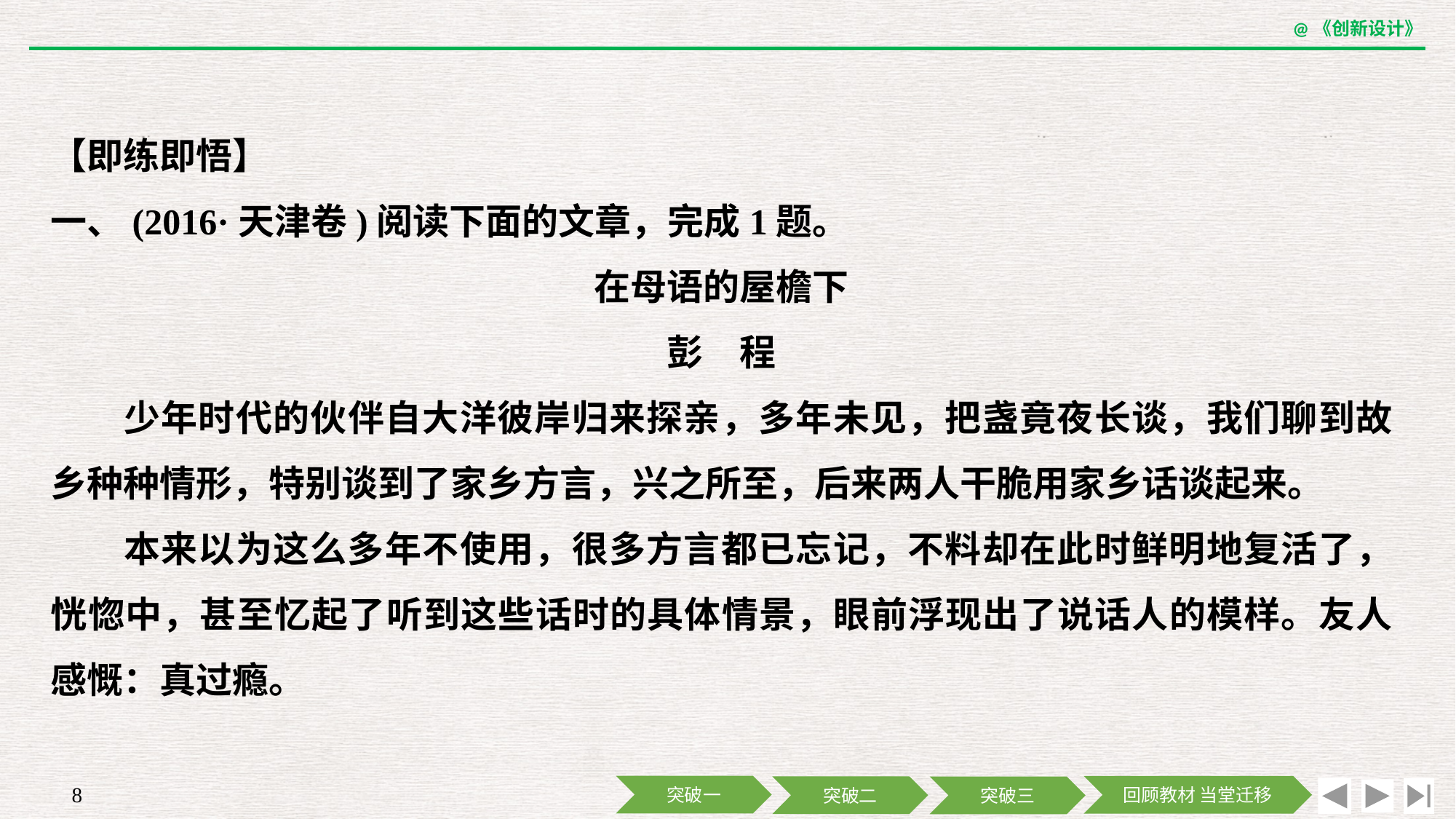

【即练即悟】
一、(2016·天津卷)阅读下面的文章，完成1题。
在母语的屋檐下
彭　程
少年时代的伙伴自大洋彼岸归来探亲，多年未见，把盏竟夜长谈，我们聊到故乡种种情形，特别谈到了家乡方言，兴之所至，后来两人干脆用家乡话谈起来。
本来以为这么多年不使用，很多方言都已忘记，不料却在此时鲜明地复活了，恍惚中，甚至忆起了听到这些话时的具体情景，眼前浮现出了说话人的模样。友人感慨：真过瘾。